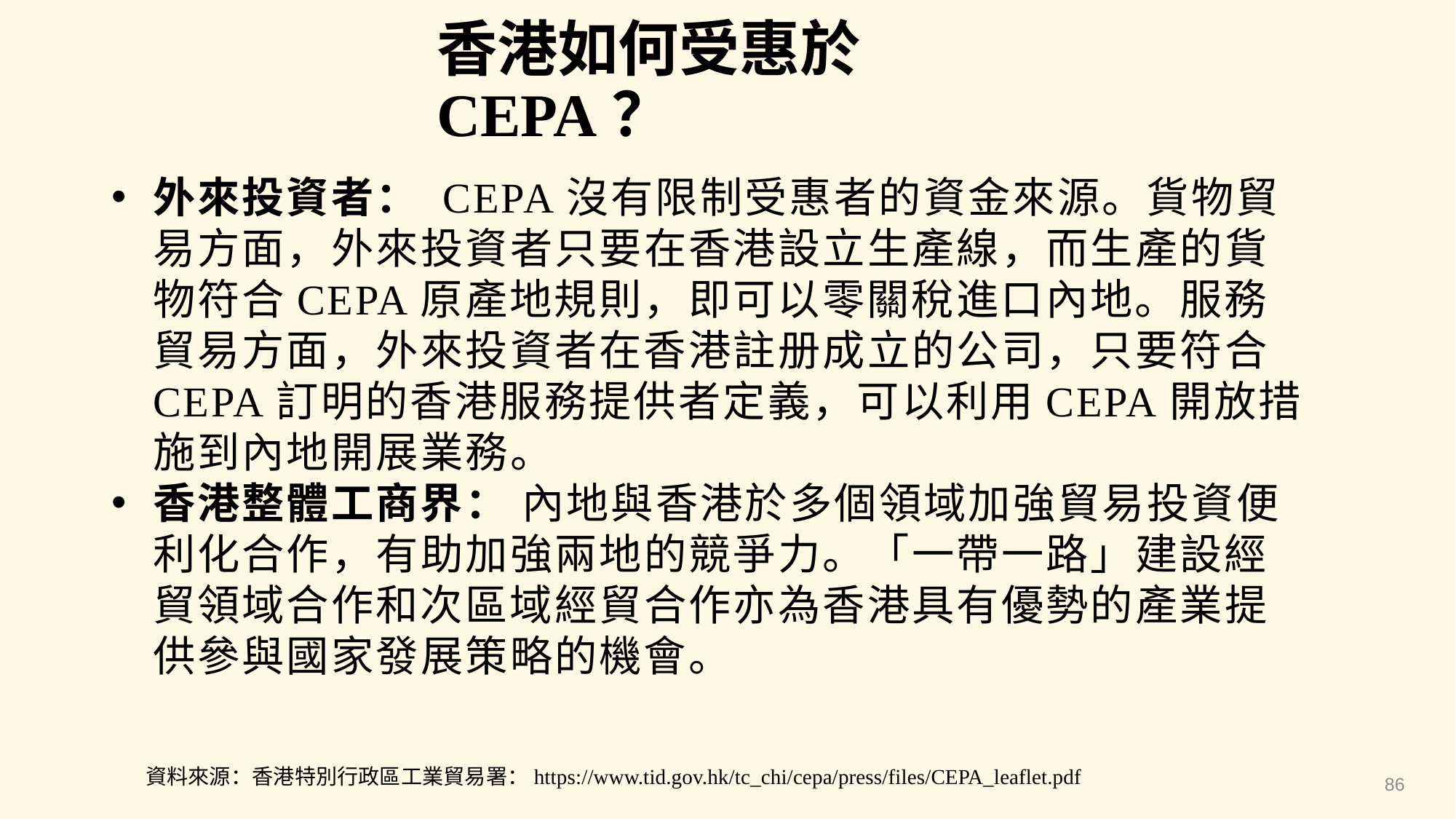

香港如何受惠於CEPA？
外來投資者： CEPA沒有限制受惠者的資金來源。貨物貿易方面，外來投資者只要在香港設立生產線，而生產的貨物符合CEPA原產地規則，即可以零關稅進口內地。服務貿易方面，外來投資者在香港註册成立的公司，只要符合CEPA訂明的香港服務提供者定義，可以利用CEPA開放措施到內地開展業務。
香港整體工商界： 內地與香港於多個領域加強貿易投資便利化合作，有助加強兩地的競爭力。「一帶一路」建設經貿領域合作和次區域經貿合作亦為香港具有優勢的產業提供參與國家發展策略的機會。
資料來源：香港特別行政區工業貿易署：https://www.tid.gov.hk/tc_chi/cepa/press/files/CEPA_leaflet.pdf